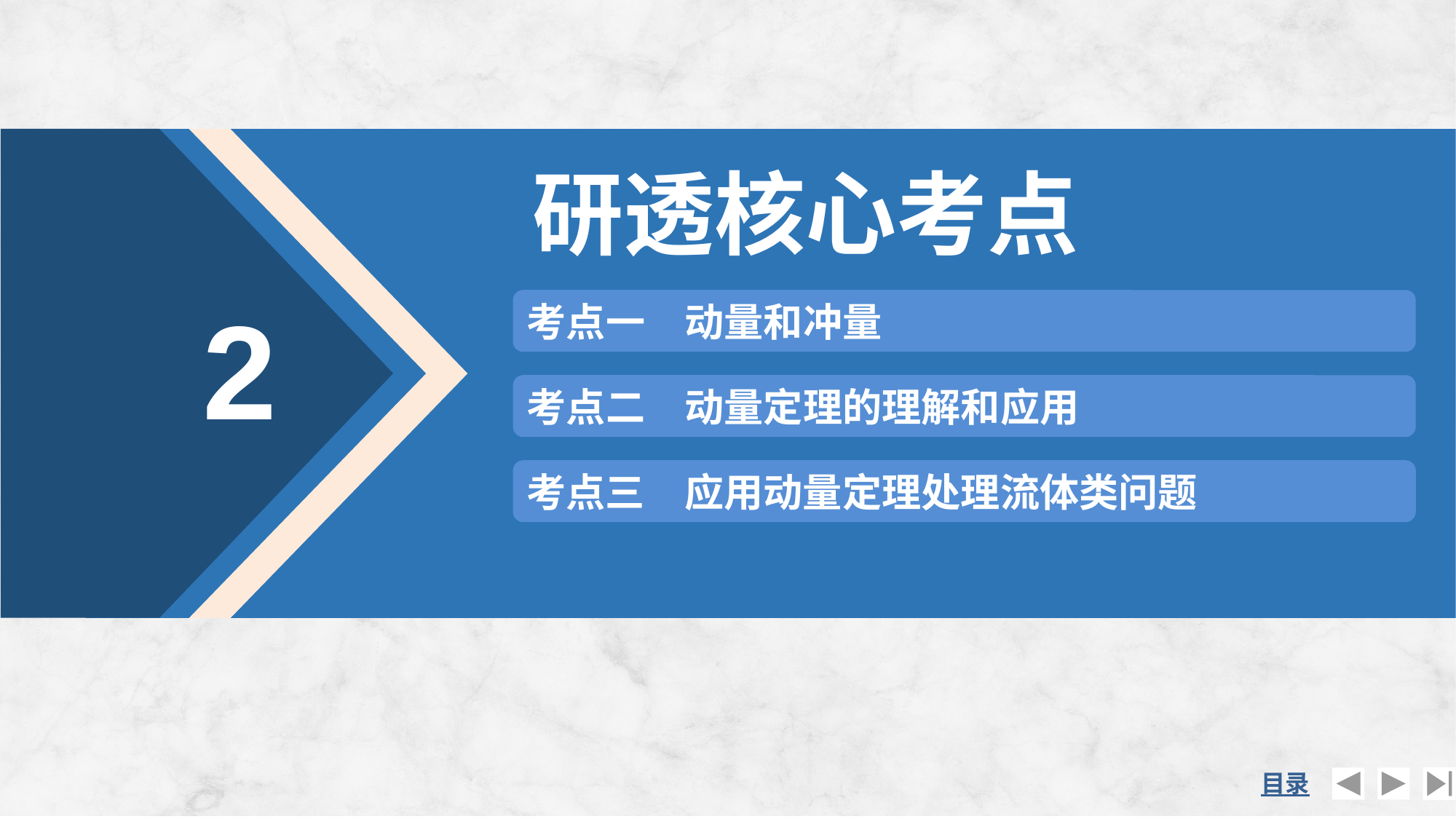

研透核心考点
2
考点一　动量和冲量
考点二　动量定理的理解和应用
考点三　应用动量定理处理流体类问题